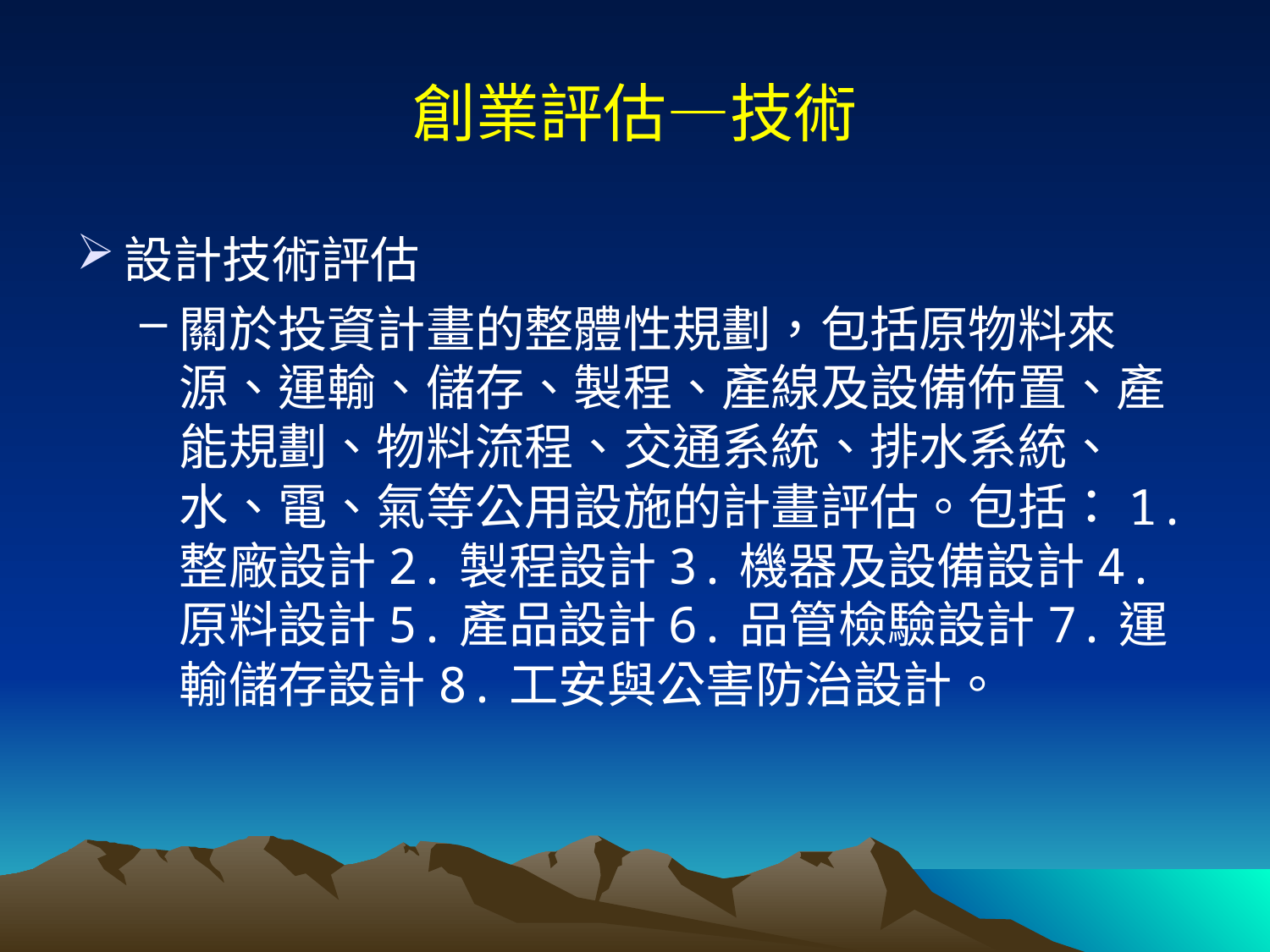

# 創業評估—技術
設計技術評估
關於投資計畫的整體性規劃，包括原物料來源、運輸、儲存、製程、產線及設備佈置、產能規劃、物料流程、交通系統、排水系統、水、電、氣等公用設施的計畫評估。包括：1.整廠設計2.製程設計3.機器及設備設計4.原料設計5.產品設計6.品管檢驗設計7.運輸儲存設計8.工安與公害防治設計。